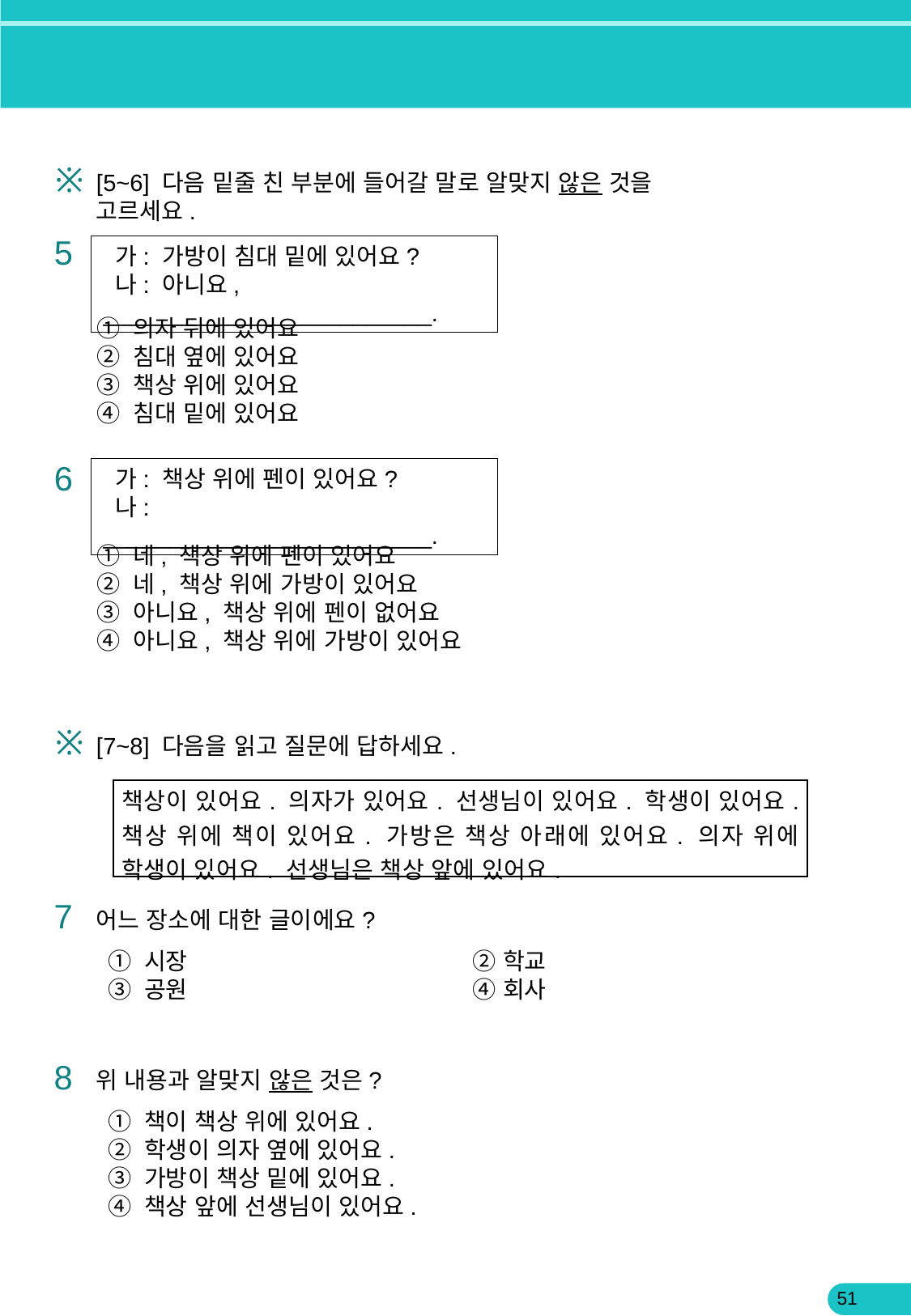

※
[5~6] 다음 밑줄 친 부분에 들어갈 말로 알맞지 않은 것을 고르세요.
5
 가: 가방이 침대 밑에 있어요?
 나: 아니요, _________________________.
① 의자 뒤에 있어요
② 침대 옆에 있어요
③ 책상 위에 있어요
④ 침대 밑에 있어요
6
 가: 책상 위에 펜이 있어요?
 나: _________________________.
① 네, 책상 위에 펜이 있어요
② 네, 책상 위에 가방이 있어요
③ 아니요, 책상 위에 펜이 없어요
④ 아니요, 책상 위에 가방이 있어요
※
[7~8] 다음을 읽고 질문에 답하세요.
| 책상이 있어요. 의자가 있어요. 선생님이 있어요. 학생이 있어요. 책상 위에 책이 있어요. 가방은 책상 아래에 있어요. 의자 위에 학생이 있어요. 선생님은 책상 앞에 있어요. |
| --- |
7
어느 장소에 대한 글이에요?
① 시장			② 학교
③ 공원			④ 회사
8
위 내용과 알맞지 않은 것은?
① 책이 책상 위에 있어요.
② 학생이 의자 옆에 있어요.
③ 가방이 책상 밑에 있어요.
④ 책상 앞에 선생님이 있어요.

51